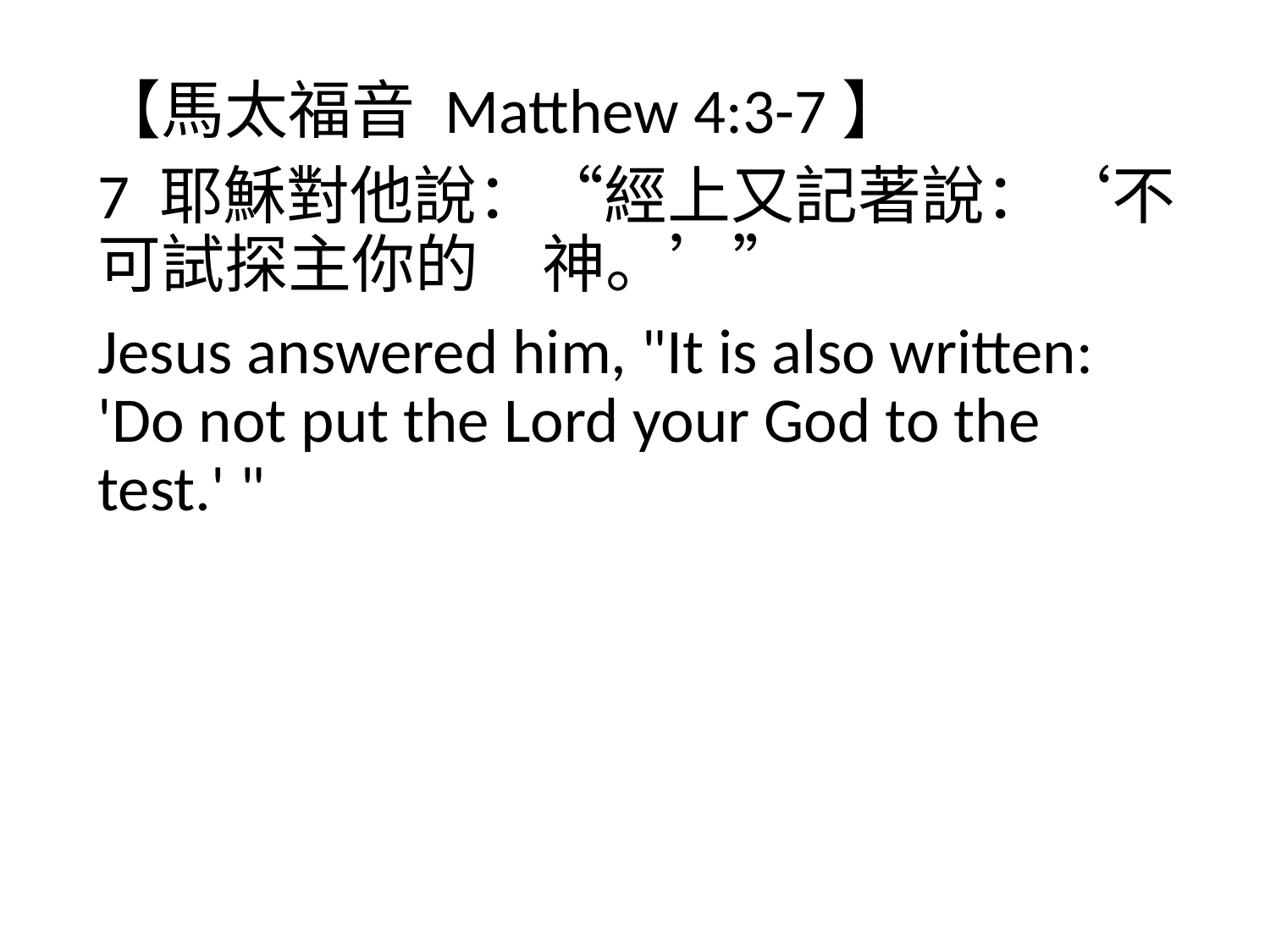

【馬太福音 Matthew 4:3-7】
7 耶穌對他說：“經上又記著說：‘不可試探主你的　神。’”
Jesus answered him, "It is also written: 'Do not put the Lord your God to the test.' "